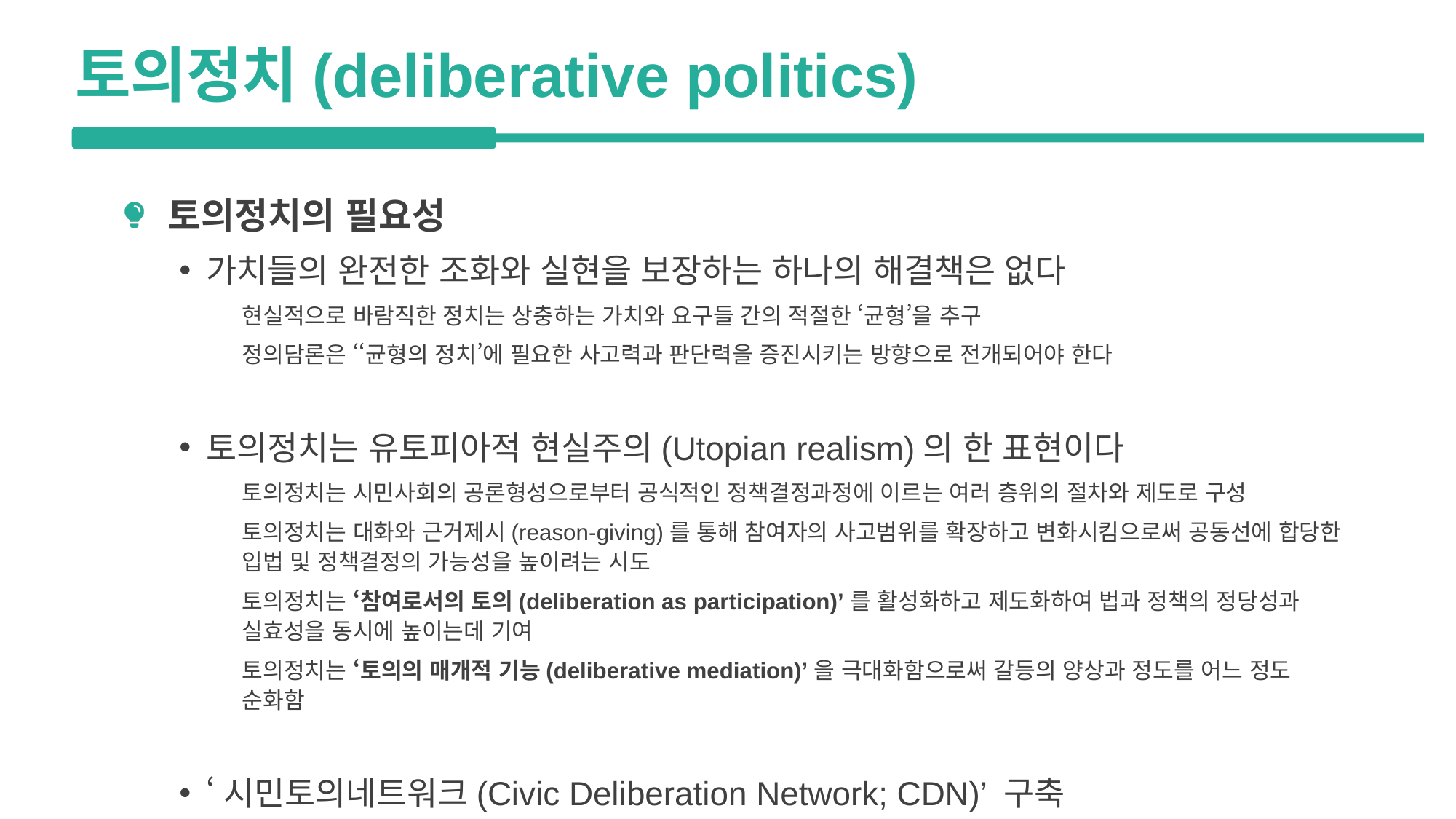

토의정치(deliberative politics)
토의정치의 필요성
가치들의 완전한 조화와 실현을 보장하는 하나의 해결책은 없다
현실적으로 바람직한 정치는 상충하는 가치와 요구들 간의 적절한 ‘균형’을 추구
정의담론은 ‘‘균형의 정치’에 필요한 사고력과 판단력을 증진시키는 방향으로 전개되어야 한다

토의정치는 유토피아적 현실주의(Utopian realism)의 한 표현이다
토의정치는 시민사회의 공론형성으로부터 공식적인 정책결정과정에 이르는 여러 층위의 절차와 제도로 구성
토의정치는 대화와 근거제시(reason-giving)를 통해 참여자의 사고범위를 확장하고 변화시킴으로써 공동선에 합당한 입법 및 정책결정의 가능성을 높이려는 시도
토의정치는 ‘참여로서의 토의(deliberation as participation)’를 활성화하고 제도화하여 법과 정책의 정당성과 실효성을 동시에 높이는데 기여
토의정치는 ‘토의의 매개적 기능(deliberative mediation)’을 극대화함으로써 갈등의 양상과 정도를 어느 정도 순화함

‘시민토의네트워크(Civic Deliberation Network; CDN)’ 구축